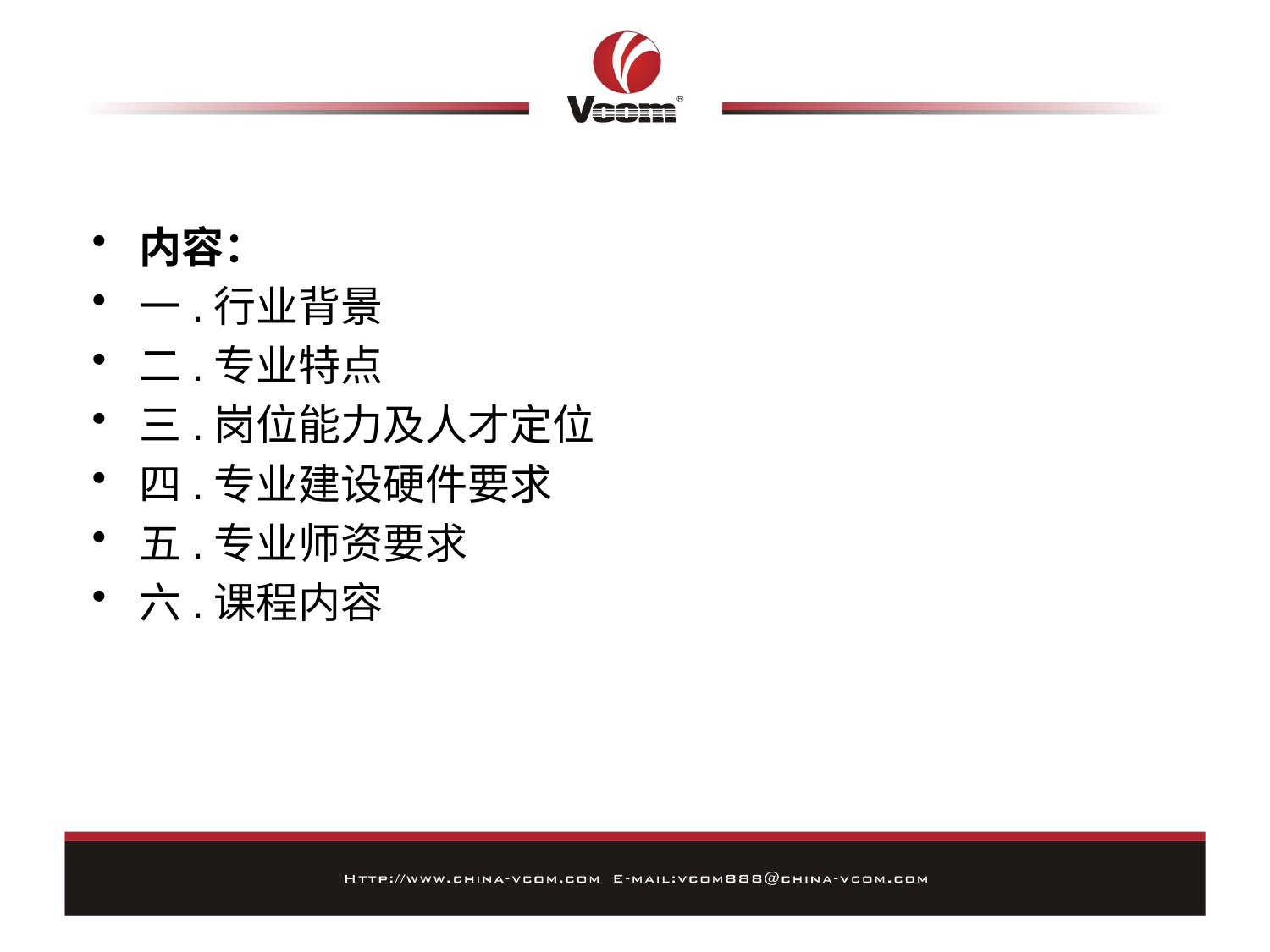

内容：
一.行业背景
二.专业特点
三.岗位能力及人才定位
四.专业建设硬件要求
五.专业师资要求
六.课程内容